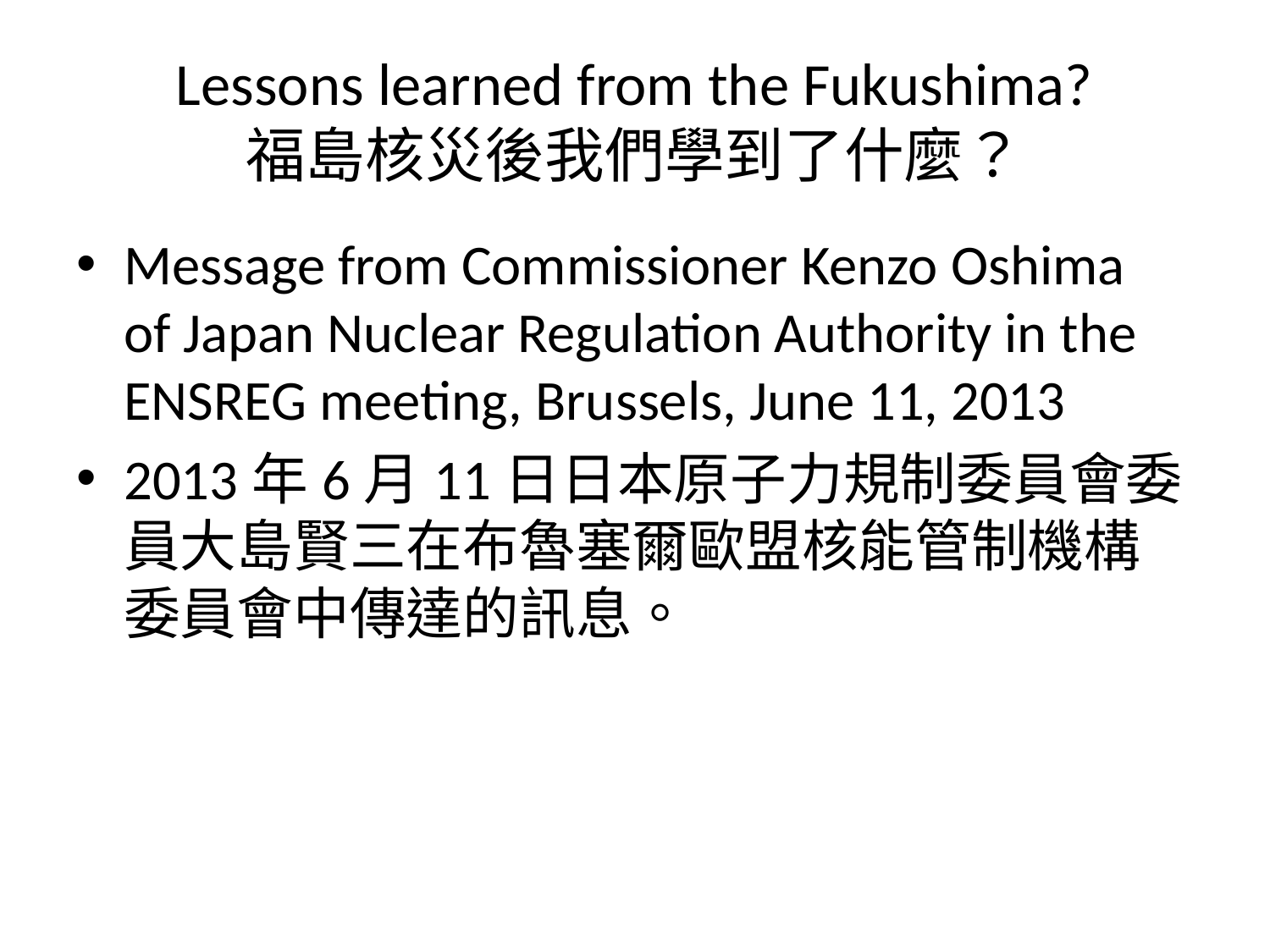

# Lessons learned from the Fukushima? 福島核災後我們學到了什麼？
Message from Commissioner Kenzo Oshima  of Japan Nuclear Regulation Authority in the ENSREG meeting, Brussels, June 11, 2013
2013年6月11日日本原子力規制委員會委員大島賢三在布魯塞爾歐盟核能管制機構委員會中傳達的訊息。